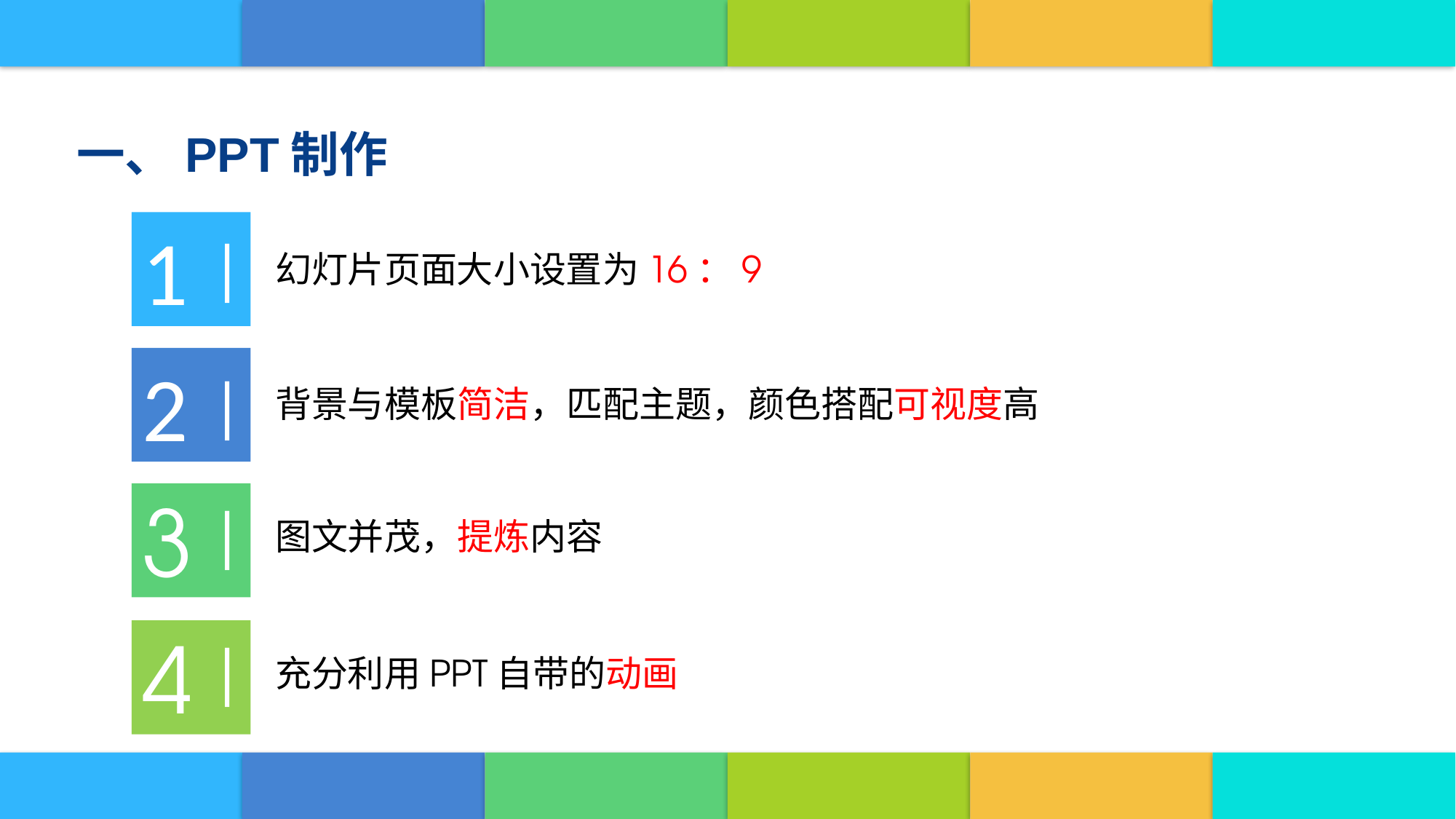

一、PPT制作
幻灯片页面大小设置为16：9
1
|
背景与模板简洁，匹配主题，颜色搭配可视度高
2
|
图文并茂，提炼内容
3
|
充分利用PPT自带的动画
4
|